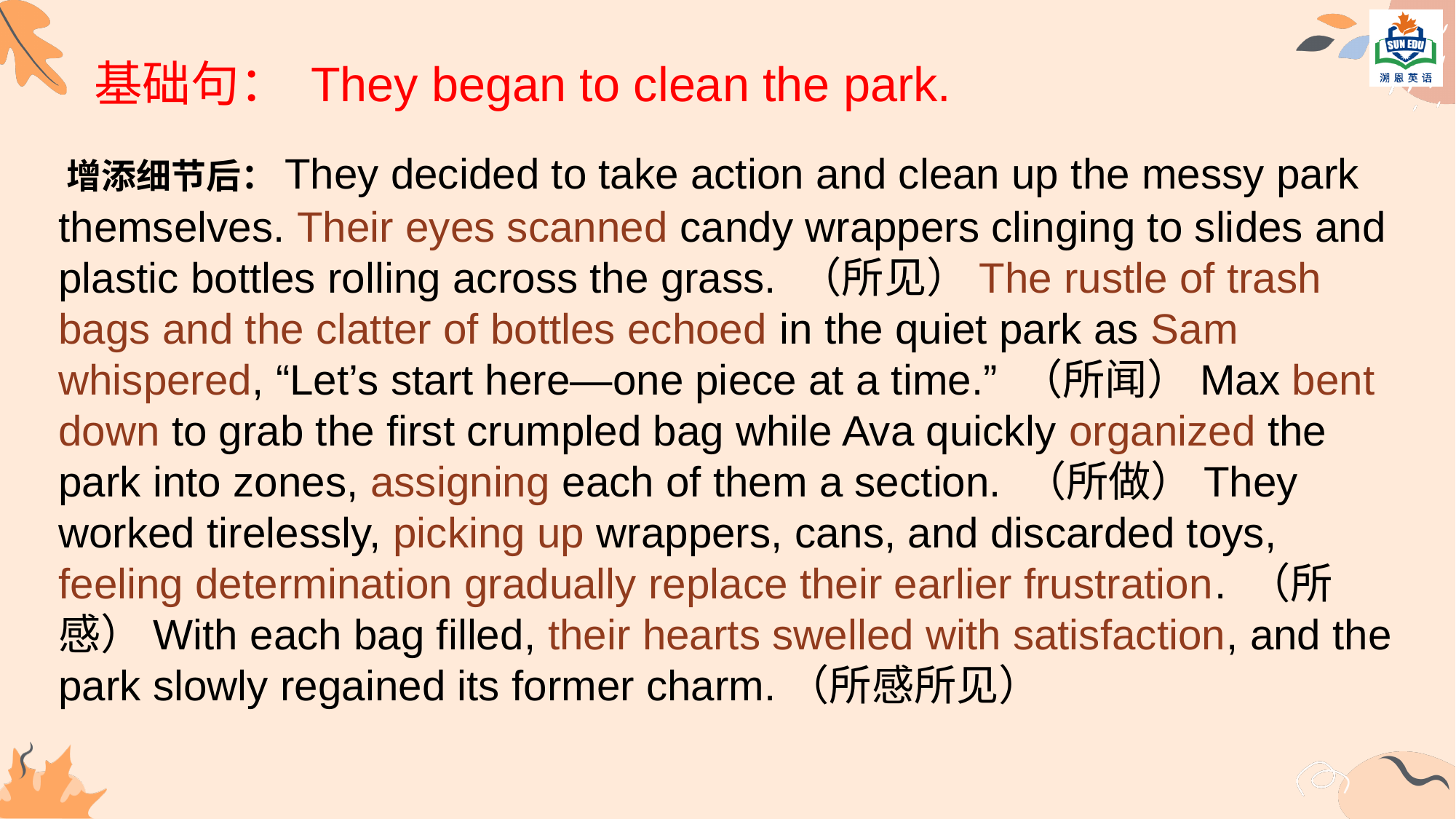

# 基础句： They began to clean the park.
​​​增添细节后：They decided to take action and clean up the messy park themselves. Their eyes scanned candy wrappers clinging to slides and plastic bottles rolling across the grass. （所见）The rustle of trash bags and the clatter of bottles echoed in the quiet park as Sam whispered, “Let’s start here—one piece at a time.” （所闻）Max bent down to grab the first crumpled bag while Ava quickly organized the park into zones, assigning each of them a section. （所做）They worked tirelessly, picking up wrappers, cans, and discarded toys, feeling determination gradually replace their earlier frustration. （所感）With each bag filled, their hearts swelled with satisfaction, and the park slowly regained its former charm.（所感所见）